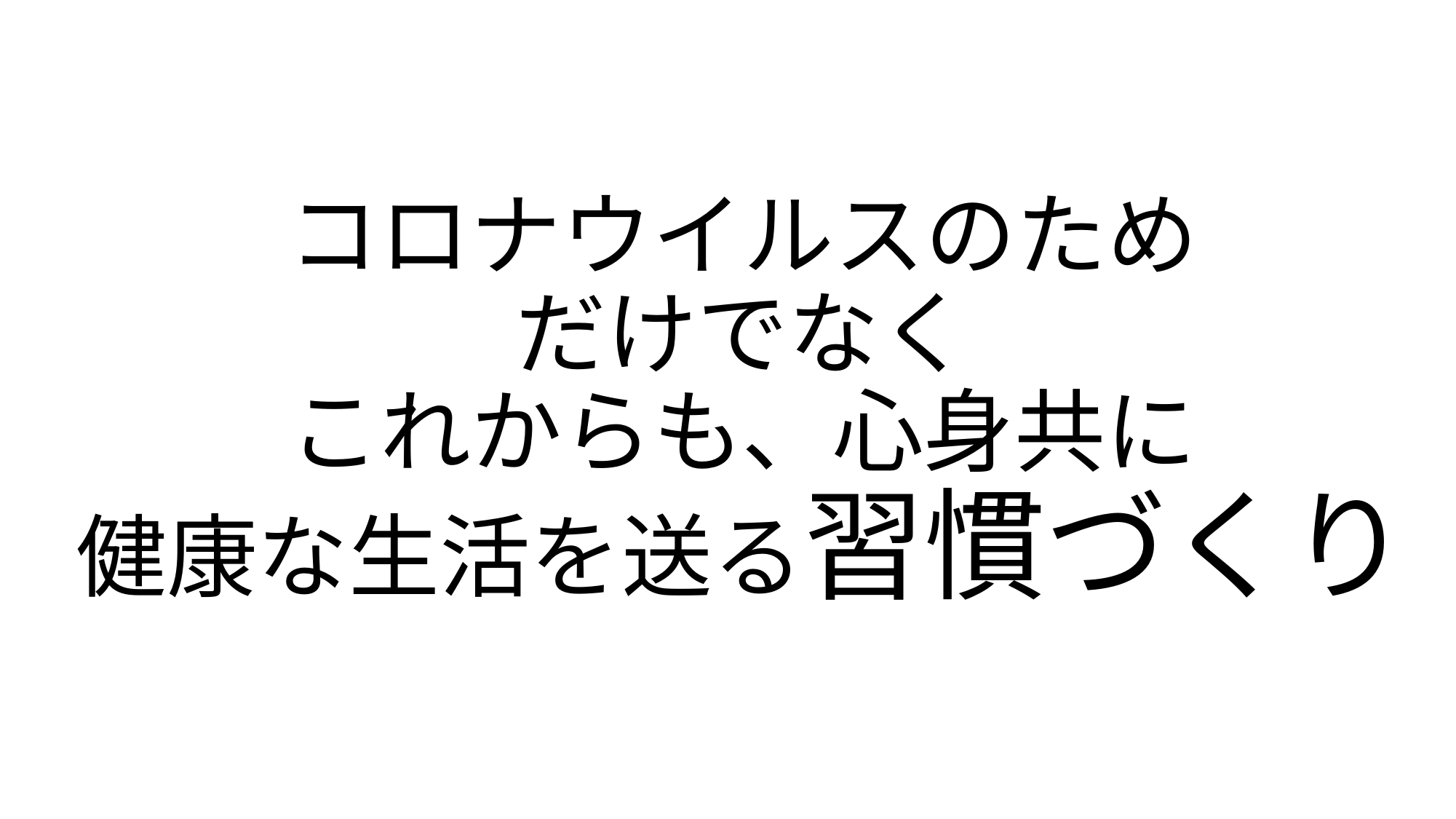

# コロナウイルスのため だけでなく これからも、心身共に 健康な生活を送る習慣づくり